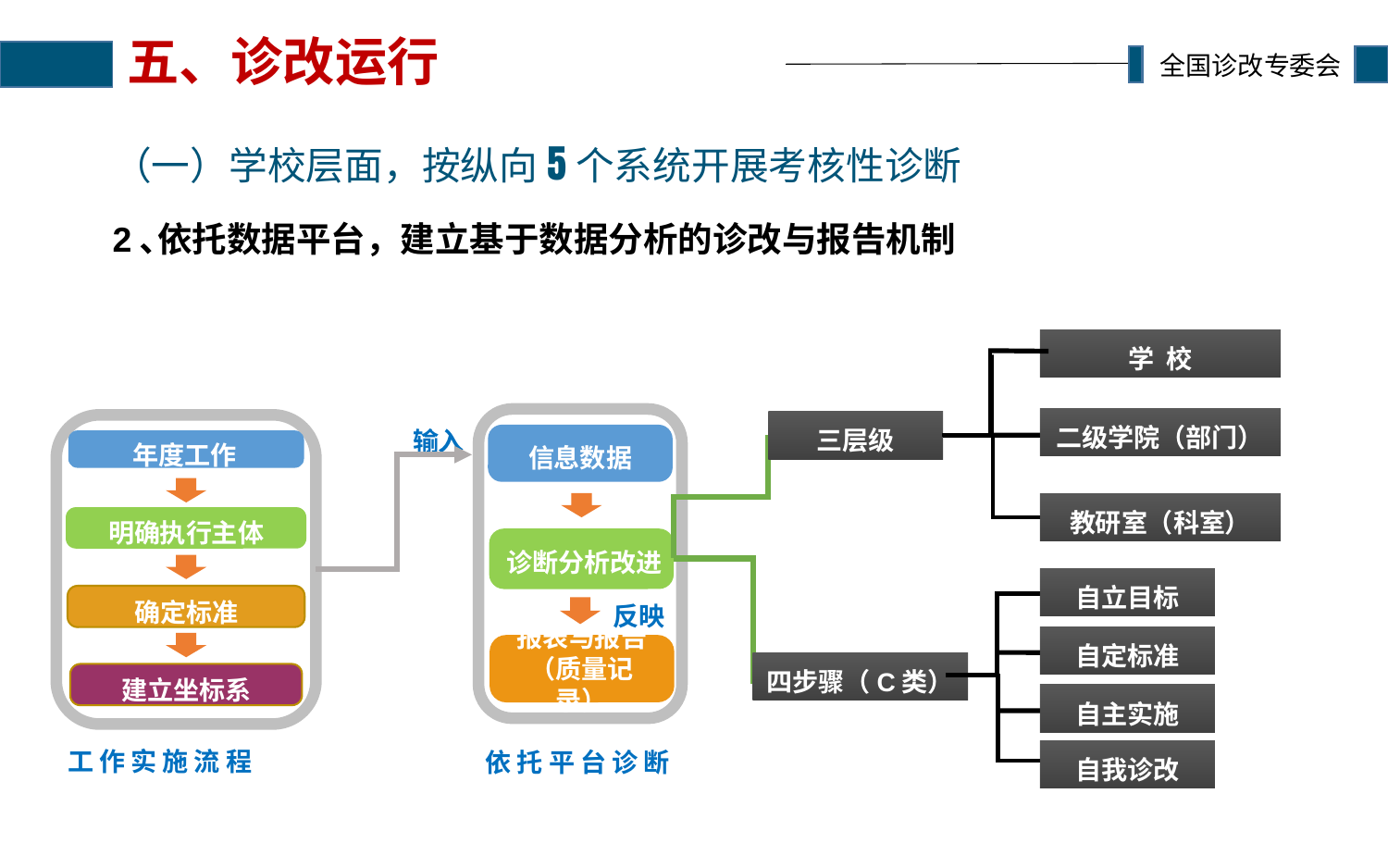

# 五、诊改运行
（一）学校层面，按纵向5个系统开展考核性诊断
2､依托数据平台，建立基于数据分析的诊改与报告机制
学  校

二级学院（部门）

信息数据
三层级

年度工作
输入

教研室（科室）
明确执行主体

明确执行主体

文字
诊断分析改进

自立目标

确定标准

反映

自定标准
报表与报告
（质量记录）

四步骤（C类）

建立坐标系
自主实施

工 作 实 施 流 程
依 托 平 台 诊 断
自我诊改